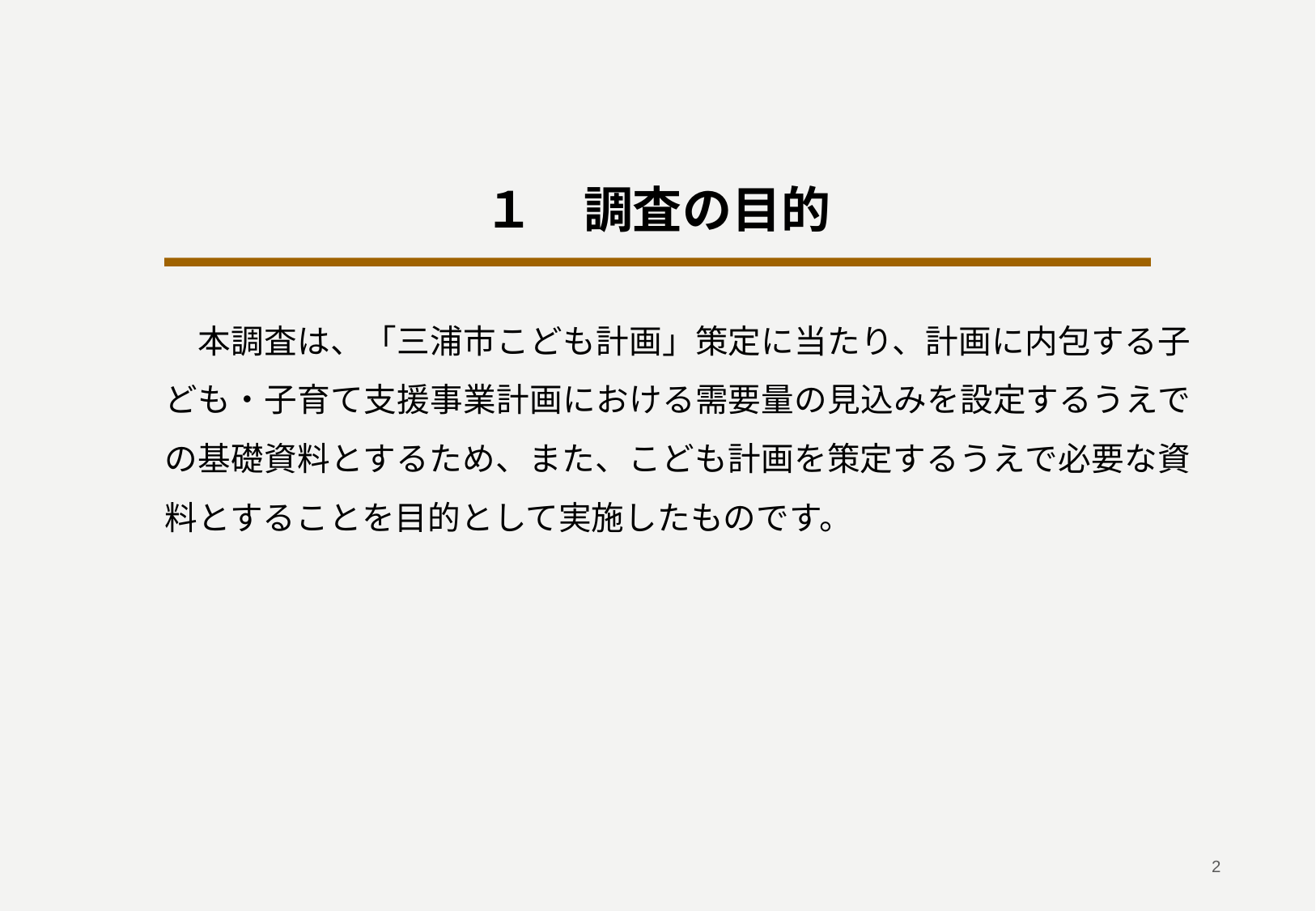

１　調査の目的

　本調査は、「三浦市こども計画」策定に当たり、計画に内包する子ども・子育て支援事業計画における需要量の見込みを設定するうえでの基礎資料とするため、また、こども計画を策定するうえで必要な資料とすることを目的として実施したものです。

2